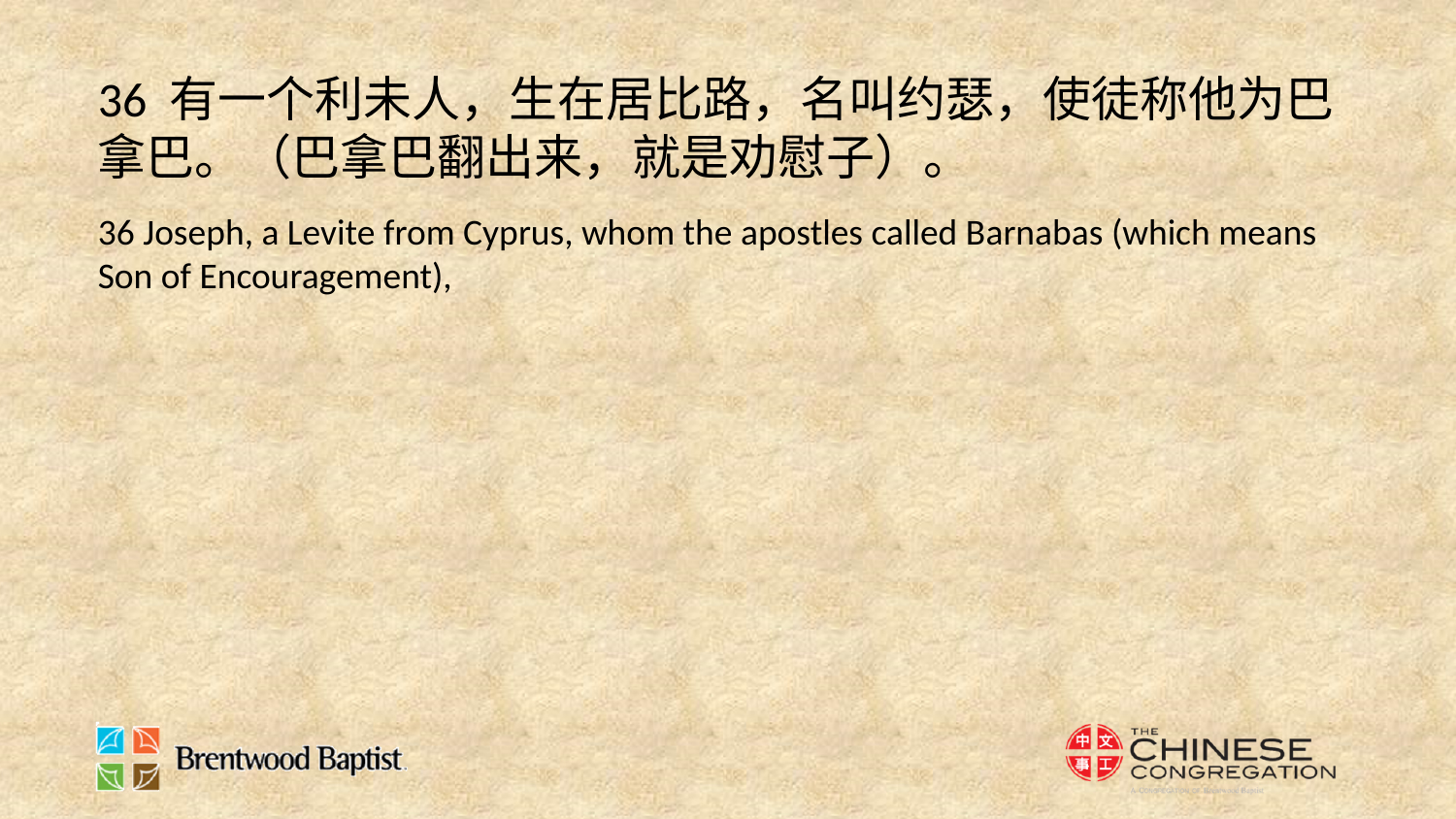

36 有一个利未人，生在居比路，名叫约瑟，使徒称他为巴拿巴。（巴拿巴翻出来，就是劝慰子）。

36 Joseph, a Levite from Cyprus, whom the apostles called Barnabas (which means Son of Encouragement),